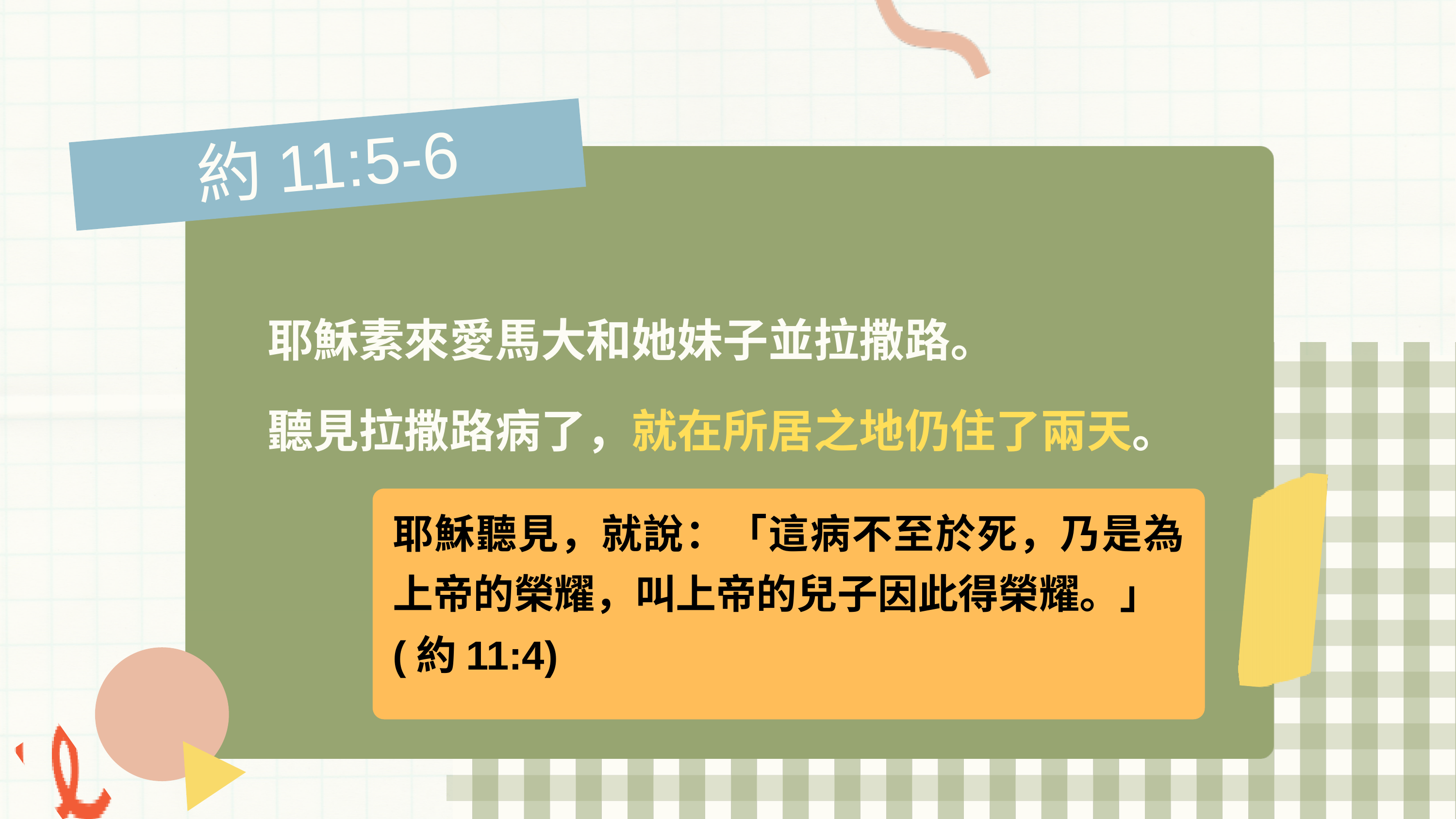

約11:5-6

耶穌素來愛馬大和她妹子並拉撒路。
聽見拉撒路病了，就在所居之地仍住了兩天。

耶穌聽見，就說：「這病不至於死，乃是為上帝的榮耀，叫上帝的兒子因此得榮耀。」
(約11:4)